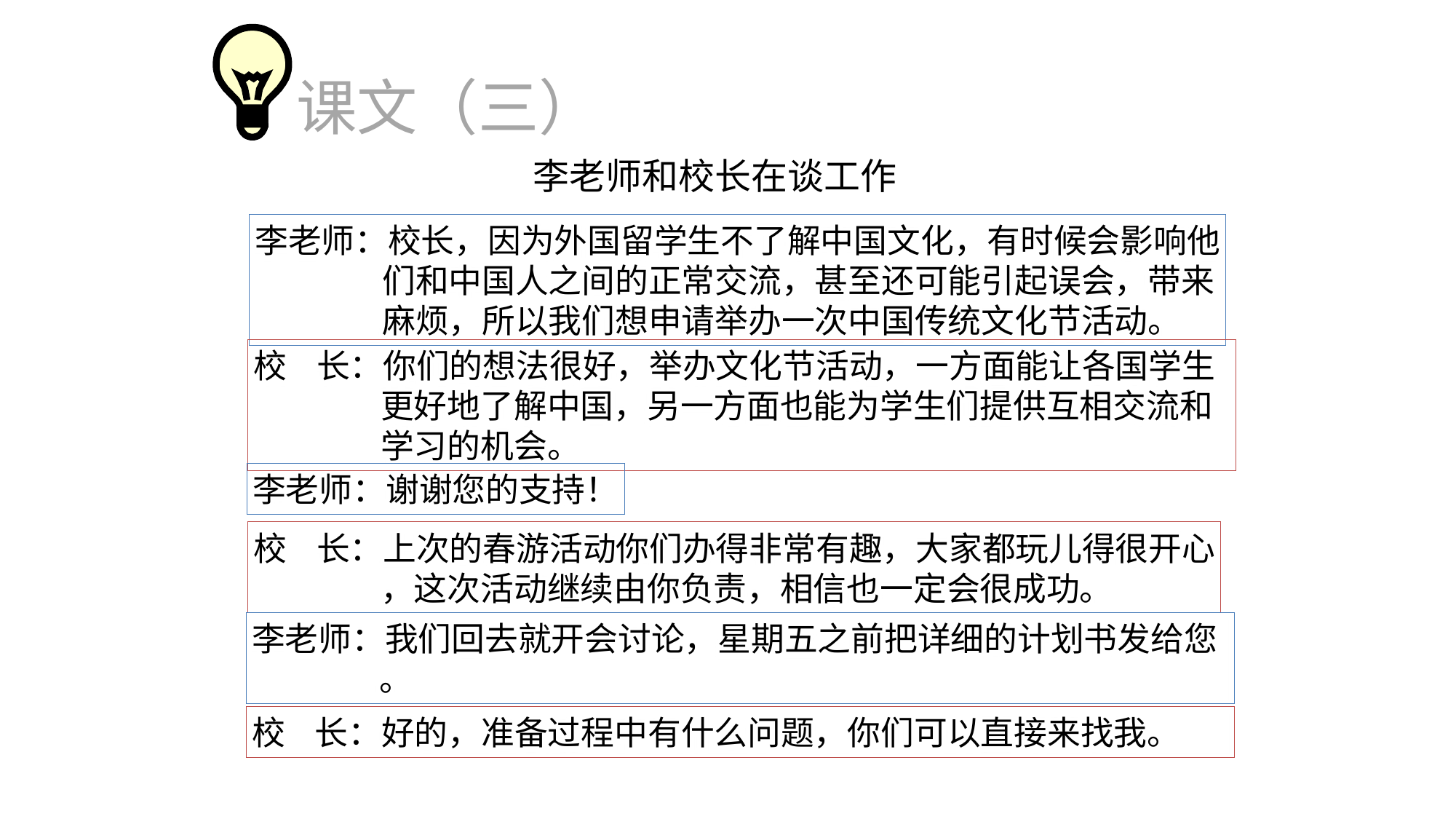

课文（三）
李老师和校长在谈工作
李老师：校长，因为外国留学生不了解中国文化，有时候会影响他
                们和中国人之间的正常交流，甚至还可能引起误会，带来
                麻烦，所以我们想申请举办一次中国传统文化节活动。
校    长：你们的想法很好，举办文化节活动，一方面能让各国学生
                更好地了解中国，另一方面也能为学生们提供互相交流和
                学习的机会。
李老师：谢谢您的支持！
校    长：上次的春游活动你们办得非常有趣，大家都玩儿得很开心
                ，这次活动继续由你负责，相信也一定会很成功。
李老师：我们回去就开会讨论，星期五之前把详细的计划书发给您
                。
校    长：好的，准备过程中有什么问题，你们可以直接来找我。